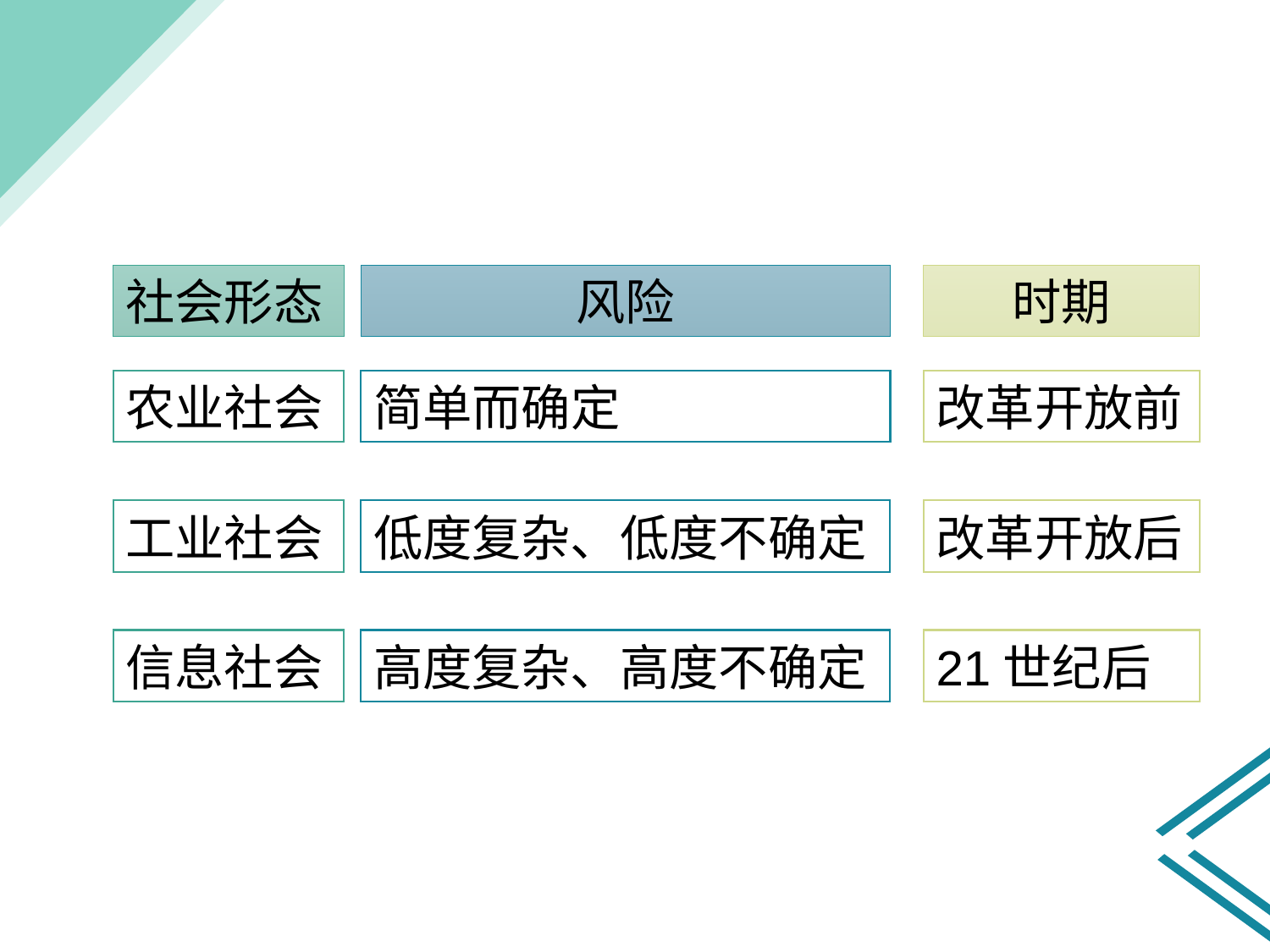

社会形态
风险
时期
农业社会
简单而确定
改革开放前
工业社会
低度复杂、低度不确定
改革开放后
信息社会
高度复杂、高度不确定
21世纪后